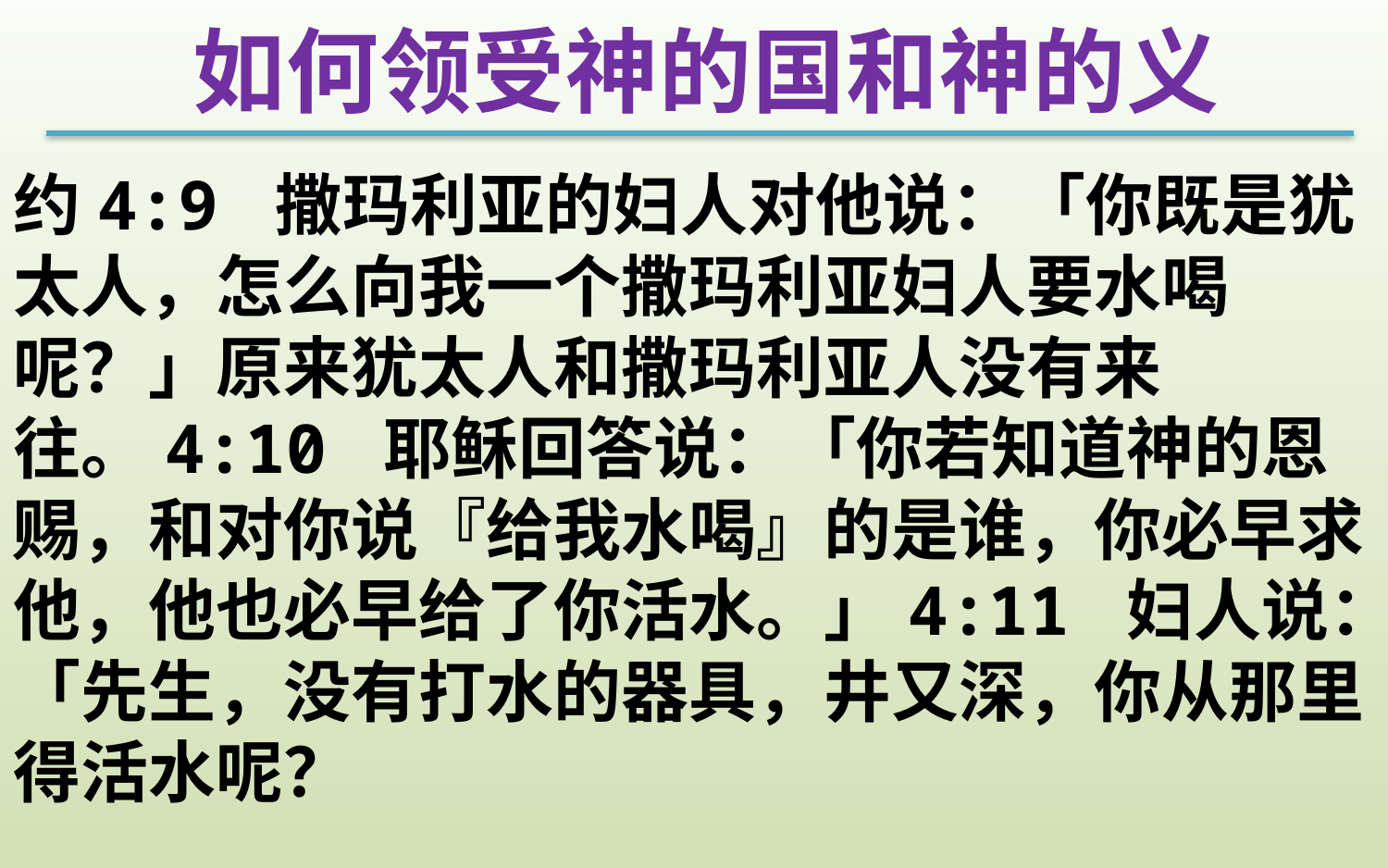

如何领受神的国和神的义
约4:9 撒玛利亚的妇人对他说：「你既是犹太人，怎么向我一个撒玛利亚妇人要水喝呢？」原来犹太人和撒玛利亚人没有来往。4:10 耶稣回答说：「你若知道神的恩赐，和对你说『给我水喝』的是谁，你必早求他，他也必早给了你活水。」4:11 妇人说：「先生，没有打水的器具，井又深，你从那里得活水呢？